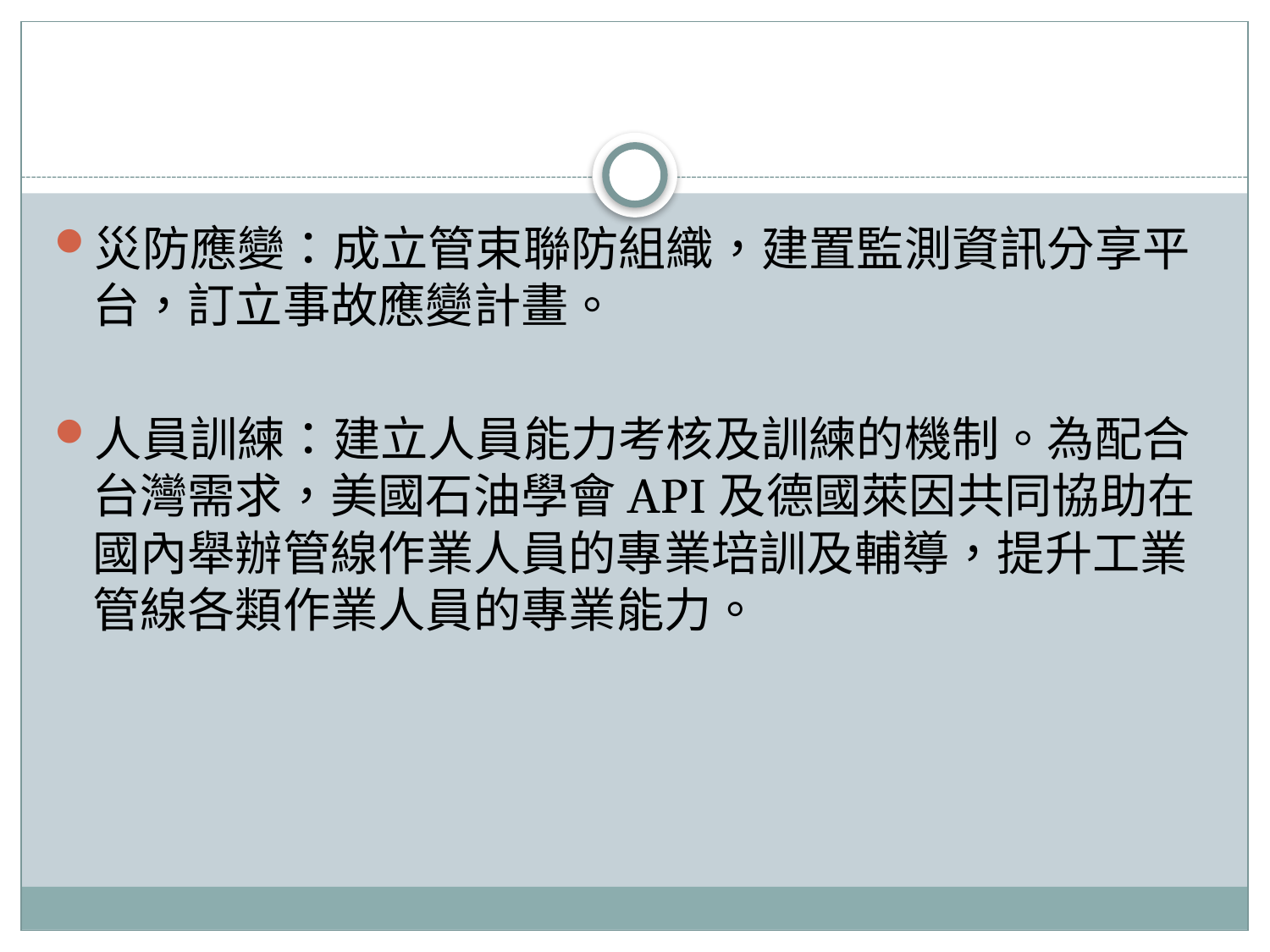

災防應變：成立管束聯防組織，建置監測資訊分享平台，訂立事故應變計畫。

人員訓練：建立人員能力考核及訓練的機制。為配合台灣需求，美國石油學會API及德國萊因共同協助在國內舉辦管線作業人員的專業培訓及輔導，提升工業管線各類作業人員的專業能力。